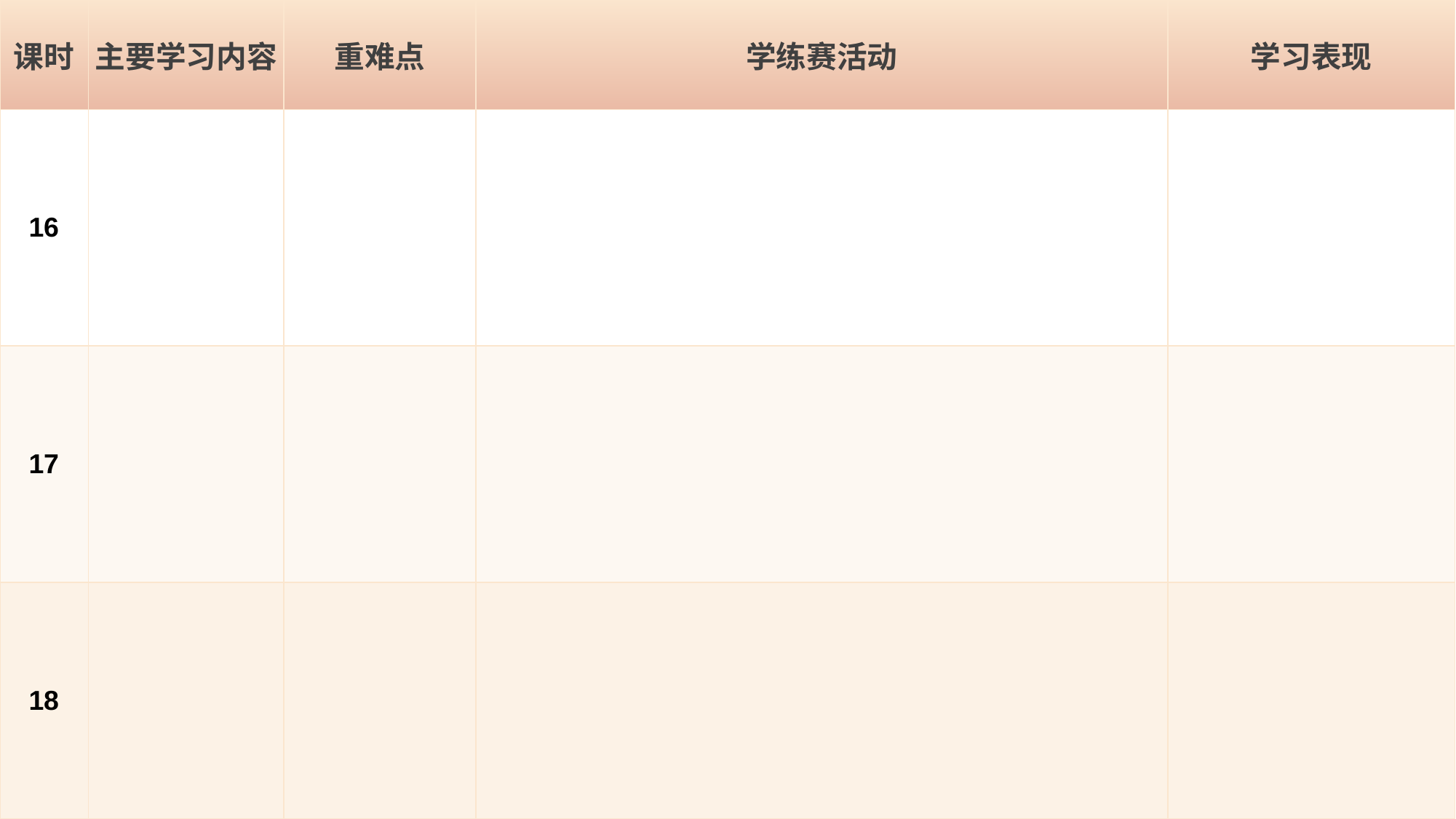

| 课时 | 主要学习内容 | 重难点 | 学练赛活动 | 学习表现 |
| --- | --- | --- | --- | --- |
| 16 |  |  |  |  |
| 17 |  |  |  |  |
| 18 |  |  |  |  |